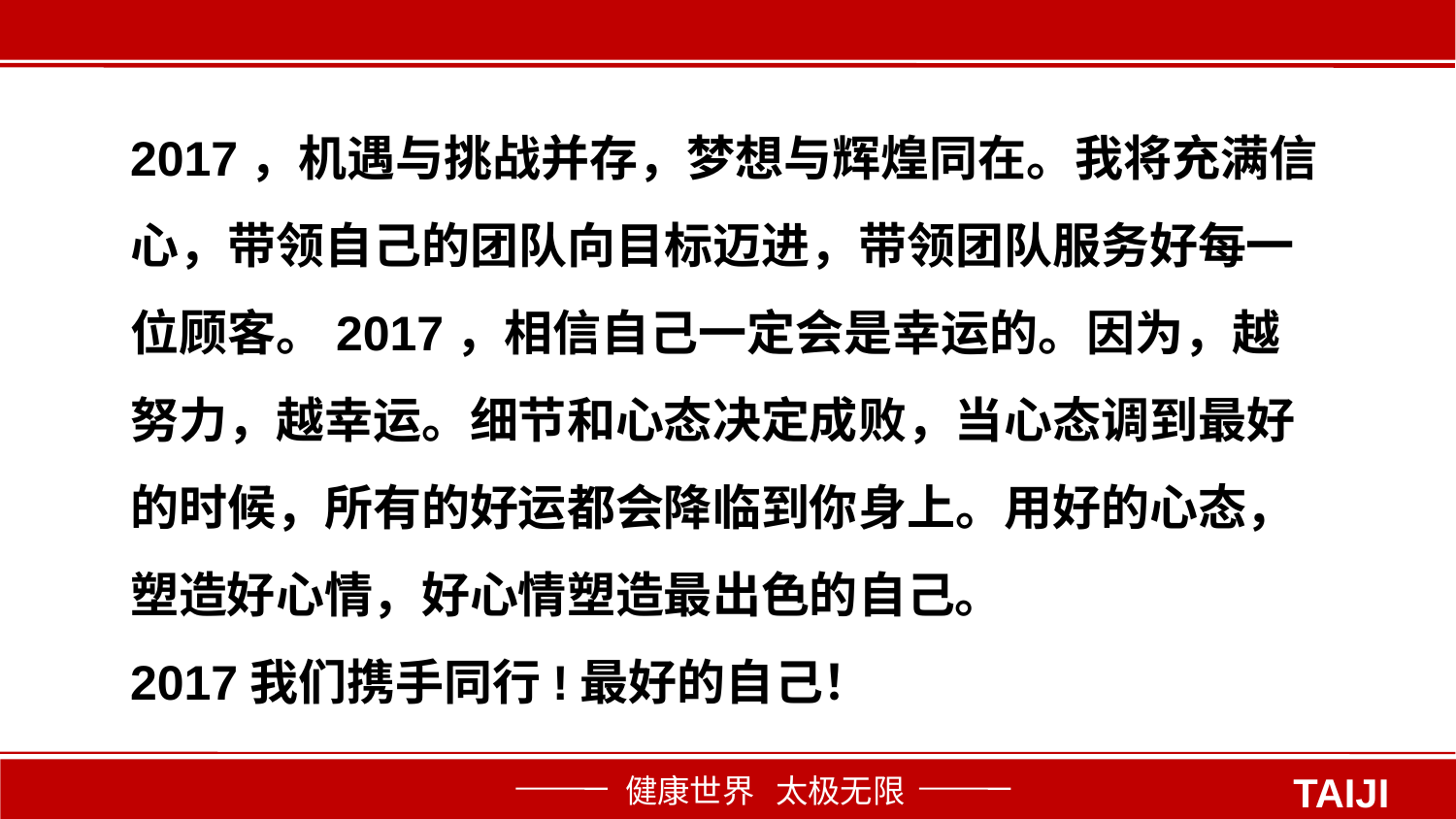

2017，机遇与挑战并存，梦想与辉煌同在。我将充满信心，带领自己的团队向目标迈进，带领团队服务好每一位顾客。2017，相信自己一定会是幸运的。因为，越努力，越幸运。细节和心态决定成败，当心态调到最好的时候，所有的好运都会降临到你身上。用好的心态，塑造好心情，好心情塑造最出色的自己。
2017我们携手同行!最好的自己！